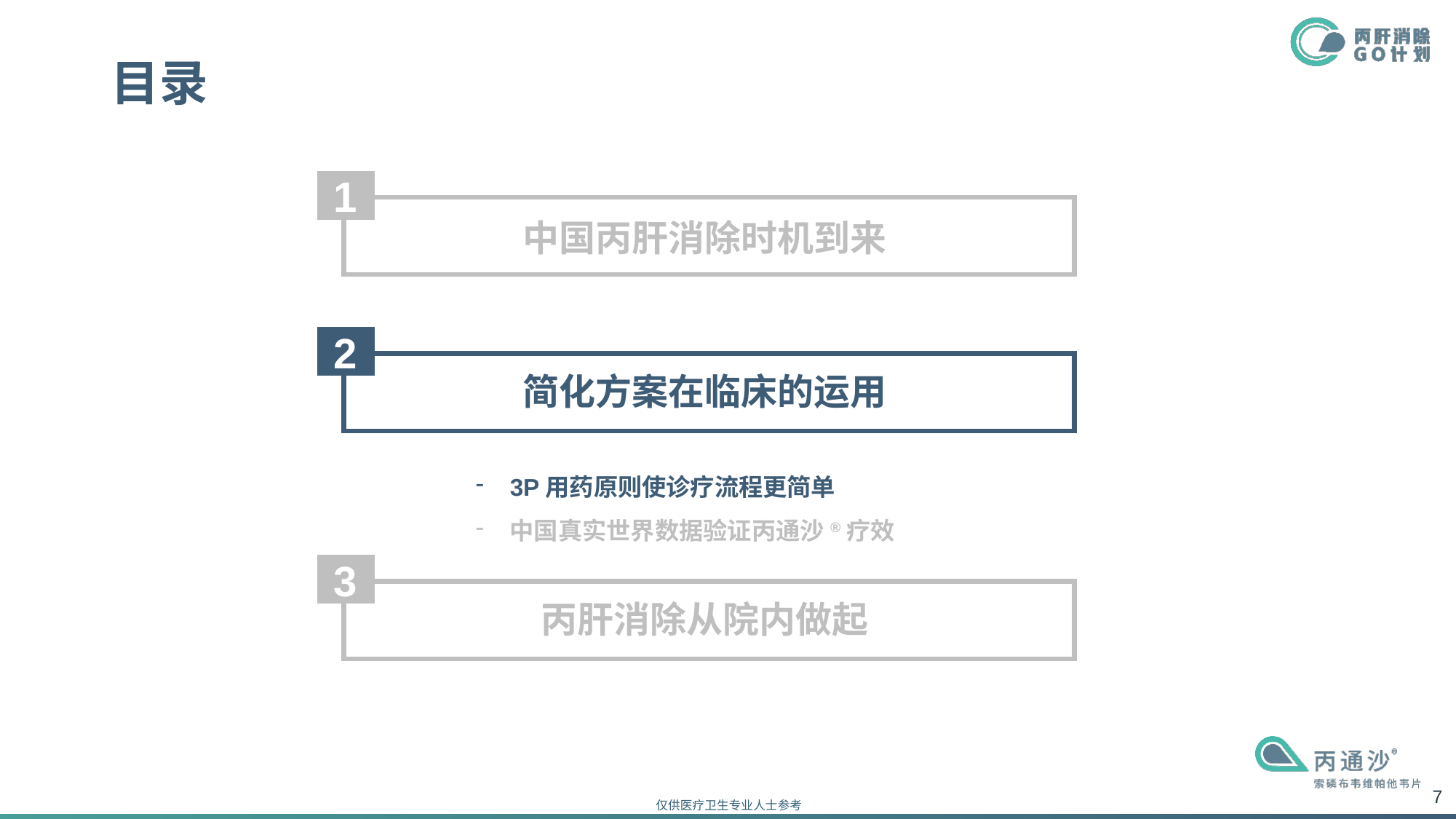

# 目录
1

中国丙肝消除时机到来
2

简化方案在临床的运用
3P用药原则使诊疗流程更简单
中国真实世界数据验证丙通沙®疗效
3

丙肝消除从院内做起
7